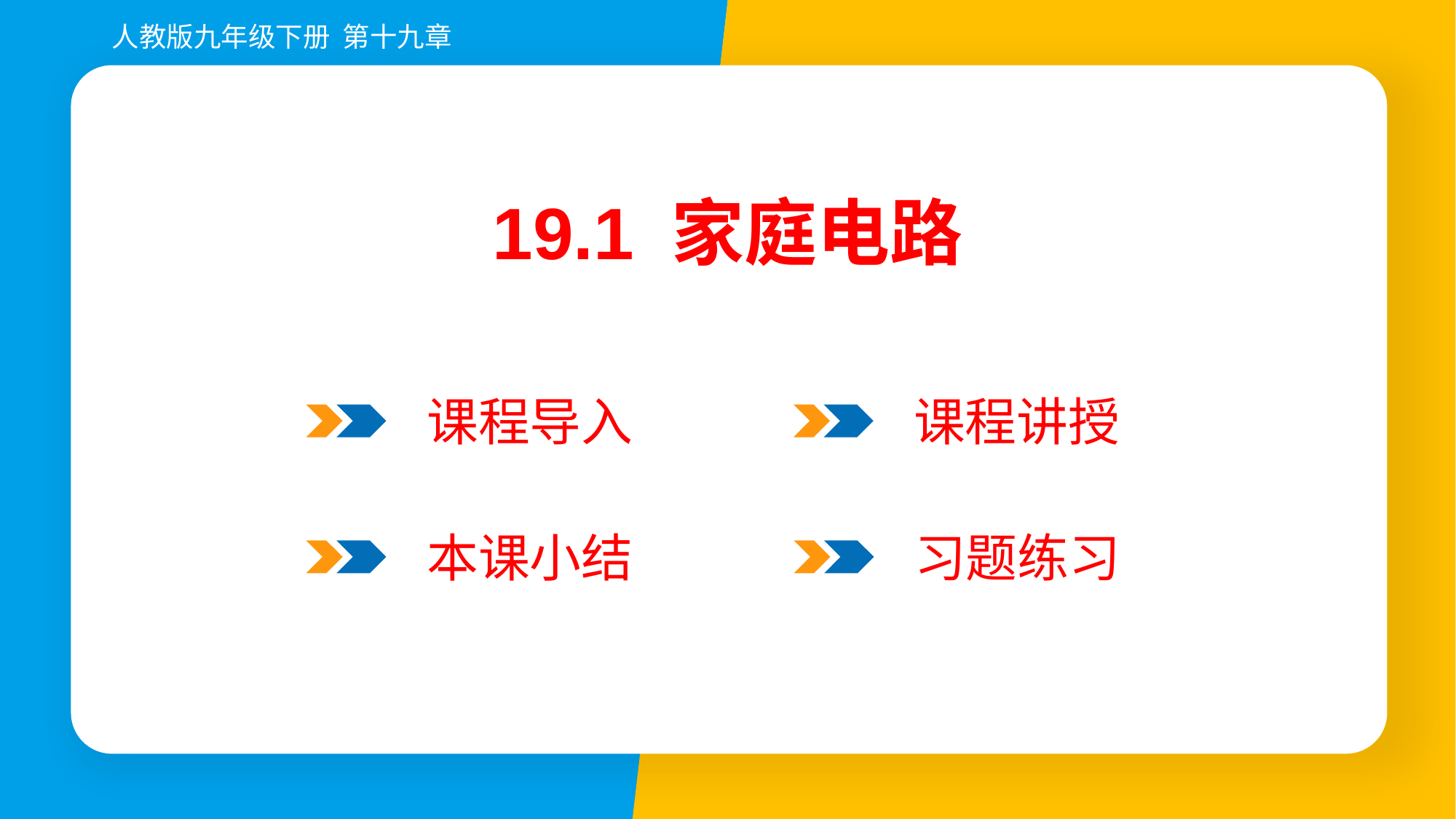

人教版九年级下册  第十九章
19.1 家庭电路
课程导入

课程讲授

习题练习

本课小结